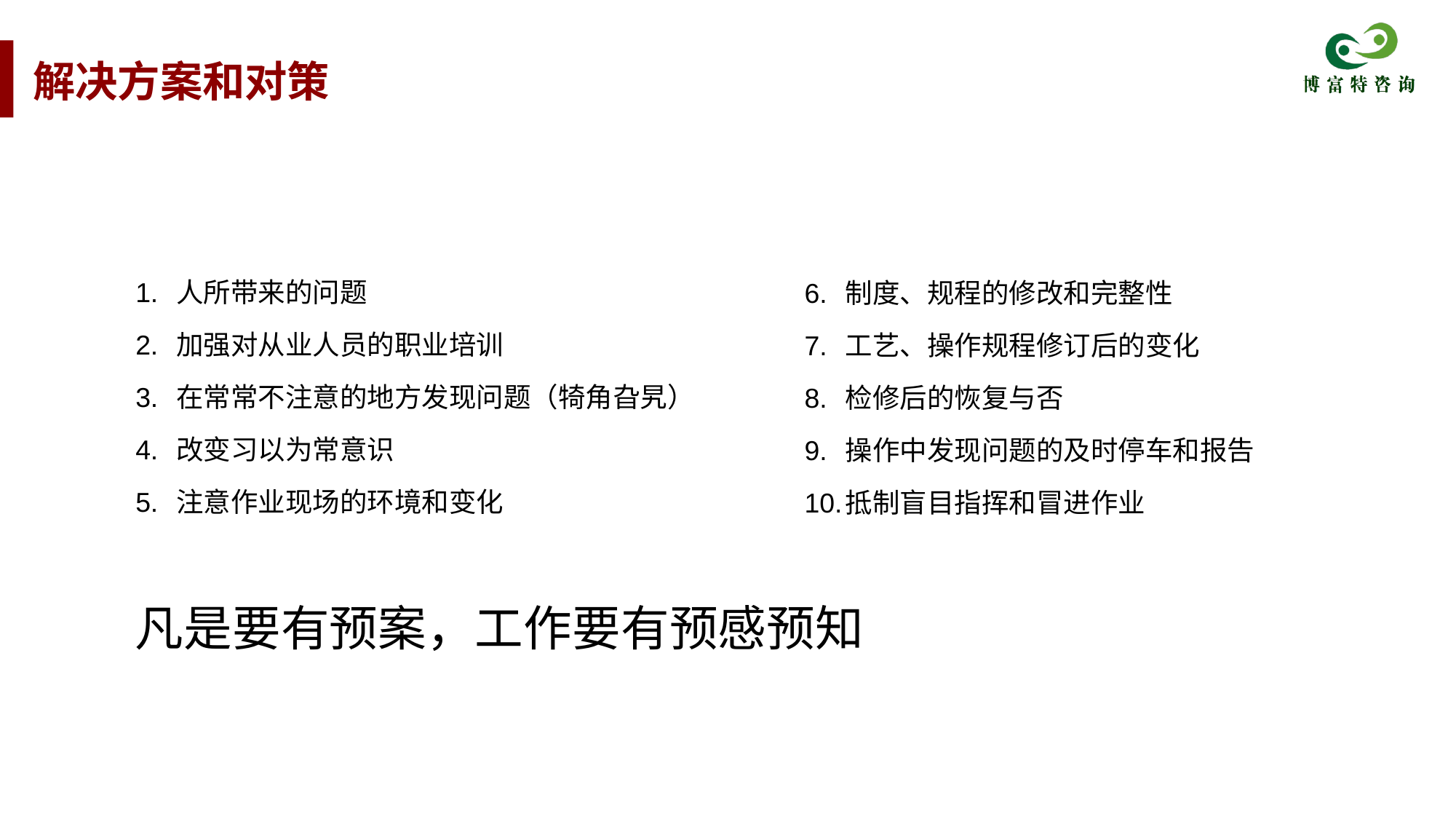

解决方案和对策
人所带来的问题
加强对从业人员的职业培训
在常常不注意的地方发现问题（犄角旮旯）
改变习以为常意识
注意作业现场的环境和变化
制度、规程的修改和完整性
工艺、操作规程修订后的变化
检修后的恢复与否
操作中发现问题的及时停车和报告
抵制盲目指挥和冒进作业
凡是要有预案，工作要有预感预知